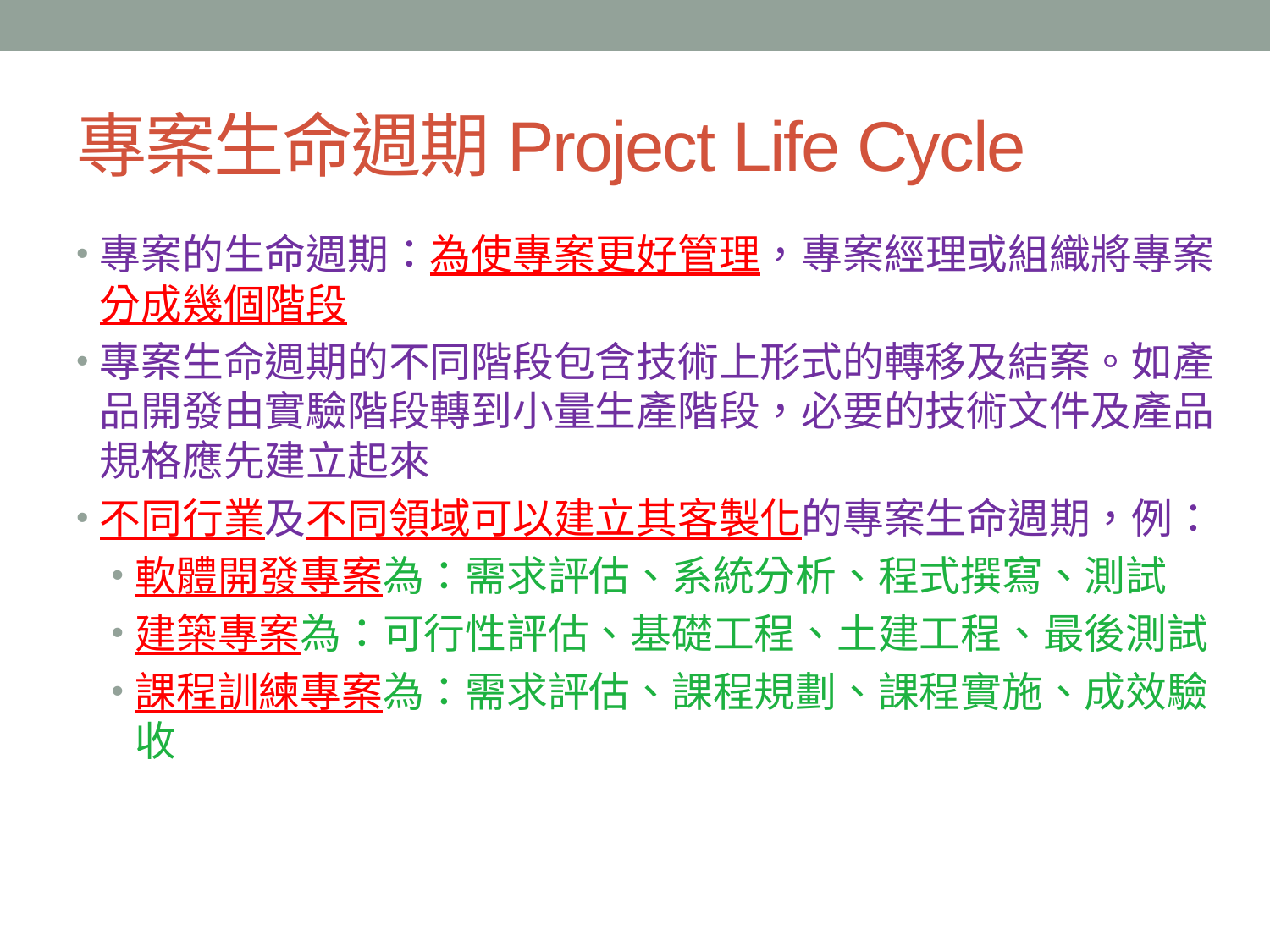

# 專案生命週期Project Life Cycle
專案的生命週期：為使專案更好管理，專案經理或組織將專案分成幾個階段
專案生命週期的不同階段包含技術上形式的轉移及結案。如產品開發由實驗階段轉到小量生產階段，必要的技術文件及產品規格應先建立起來
不同行業及不同領域可以建立其客製化的專案生命週期，例：
軟體開發專案為：需求評估、系統分析、程式撰寫、測試
建築專案為：可行性評估、基礎工程、土建工程、最後測試
課程訓練專案為：需求評估、課程規劃、課程實施、成效驗收